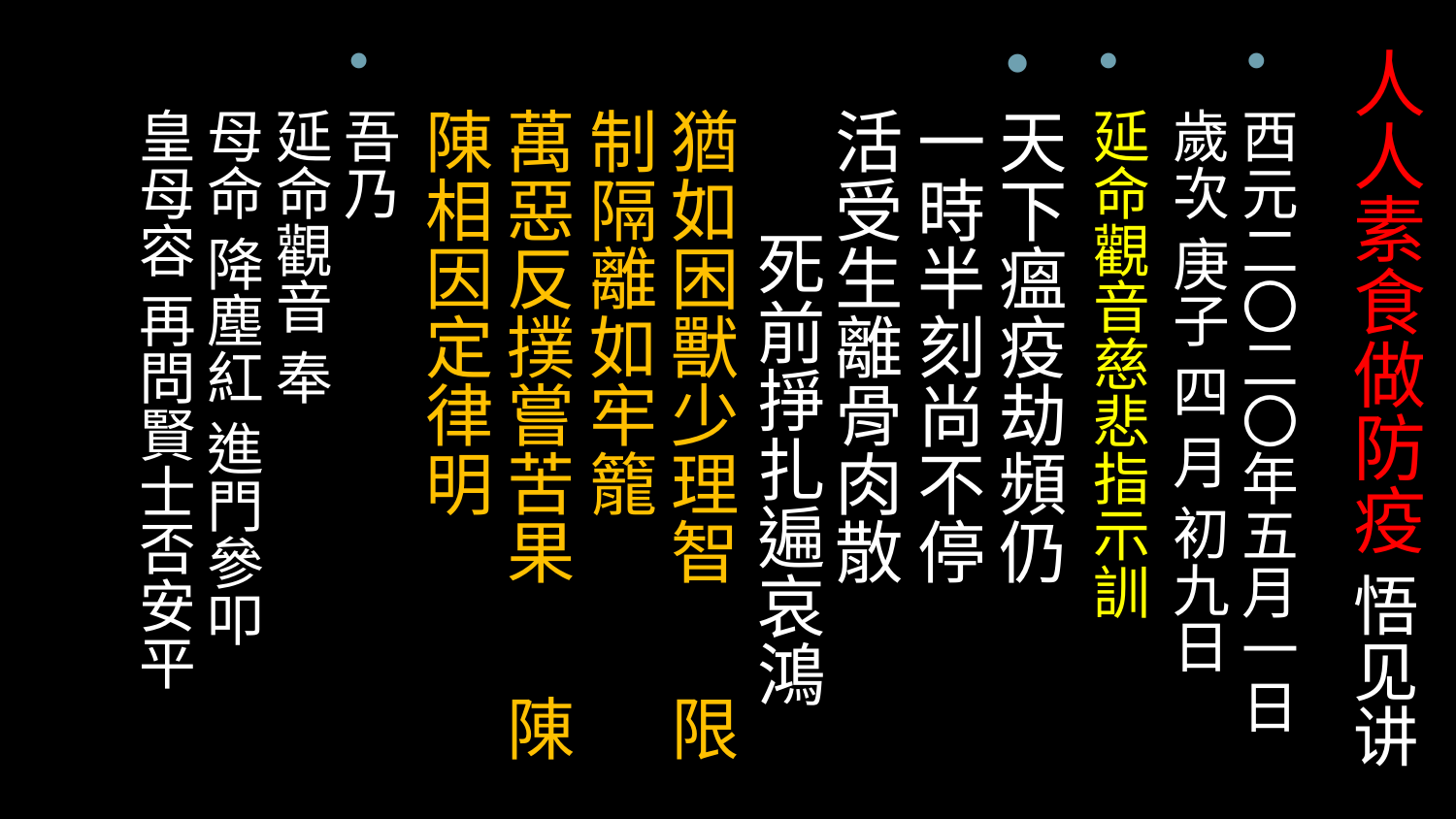

# 人人素食做防疫 悟见讲
西元二〇二〇年五月一日
歲次 庚子 四 月 初九日
延命觀音慈悲指示訓
天下瘟疫劫頻仍           一時半刻尚不停
活受生離骨肉散                     死前掙扎遍哀鴻
猶如困獸少理智       限制隔離如牢籠
萬惡反撲嘗苦果       陳陳相因定律明
吾乃
延命觀音 奉
母命 降塵紅 進門參叩
皇母容 再問賢士否安平